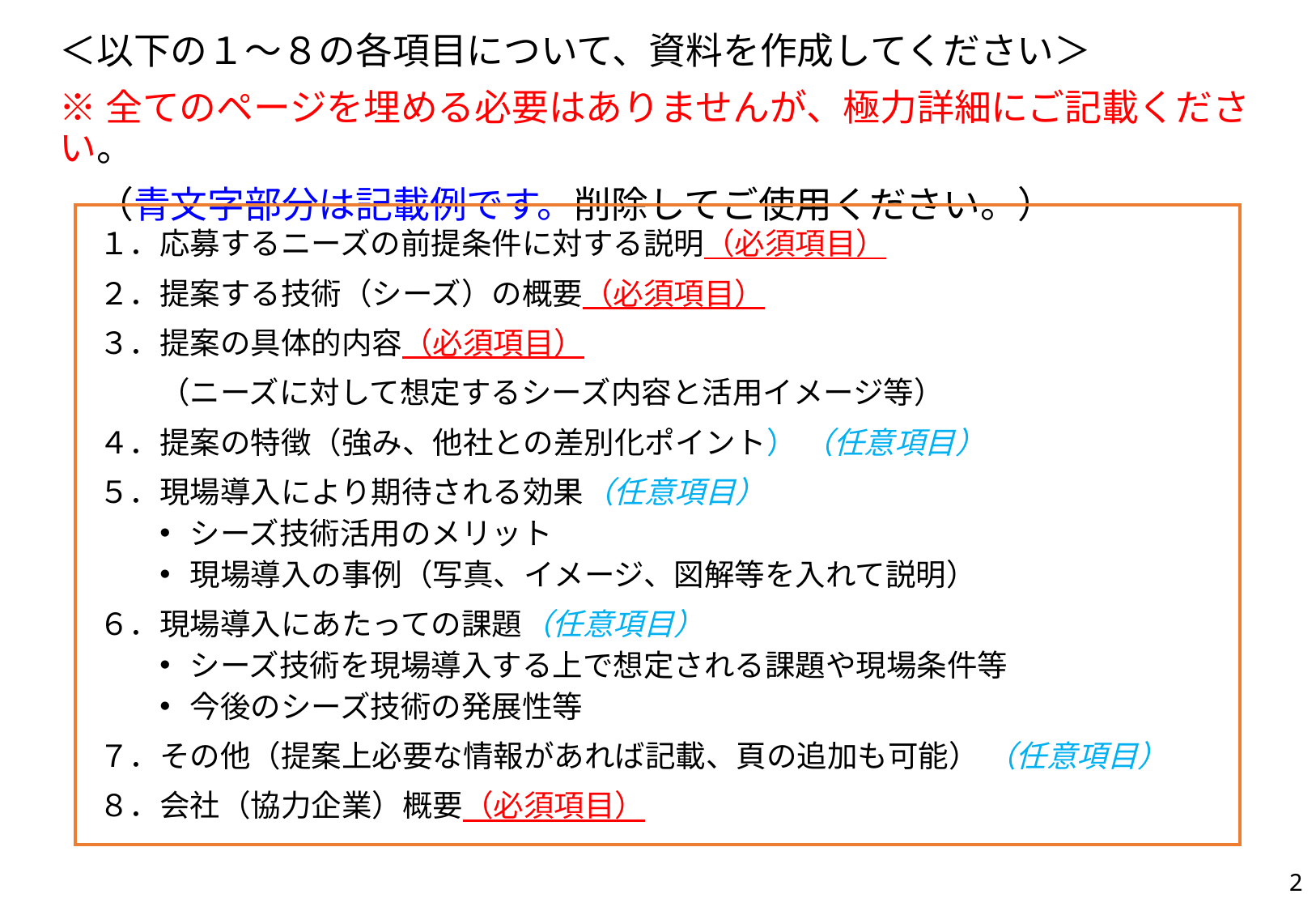

＜以下の１～８の各項目について、資料を作成してください＞
※全てのページを埋める必要はありませんが、極力詳細にご記載ください。
　（青文字部分は記載例です。削除してご使用ください。）

１．応募するニーズの前提条件に対する説明（必須項目）
２．提案する技術（シーズ）の概要（必須項目）
３．提案の具体的内容（必須項目）
　　（ニーズに対して想定するシーズ内容と活用イメージ等）
４．提案の特徴（強み、他社との差別化ポイント） （任意項目）
５．現場導入により期待される効果（任意項目）
シーズ技術活用のメリット
現場導入の事例（写真、イメージ、図解等を入れて説明）
６．現場導入にあたっての課題（任意項目）
シーズ技術を現場導入する上で想定される課題や現場条件等
今後のシーズ技術の発展性等
７．その他（提案上必要な情報があれば記載、頁の追加も可能） （任意項目）
８．会社（協力企業）概要（必須項目）

2